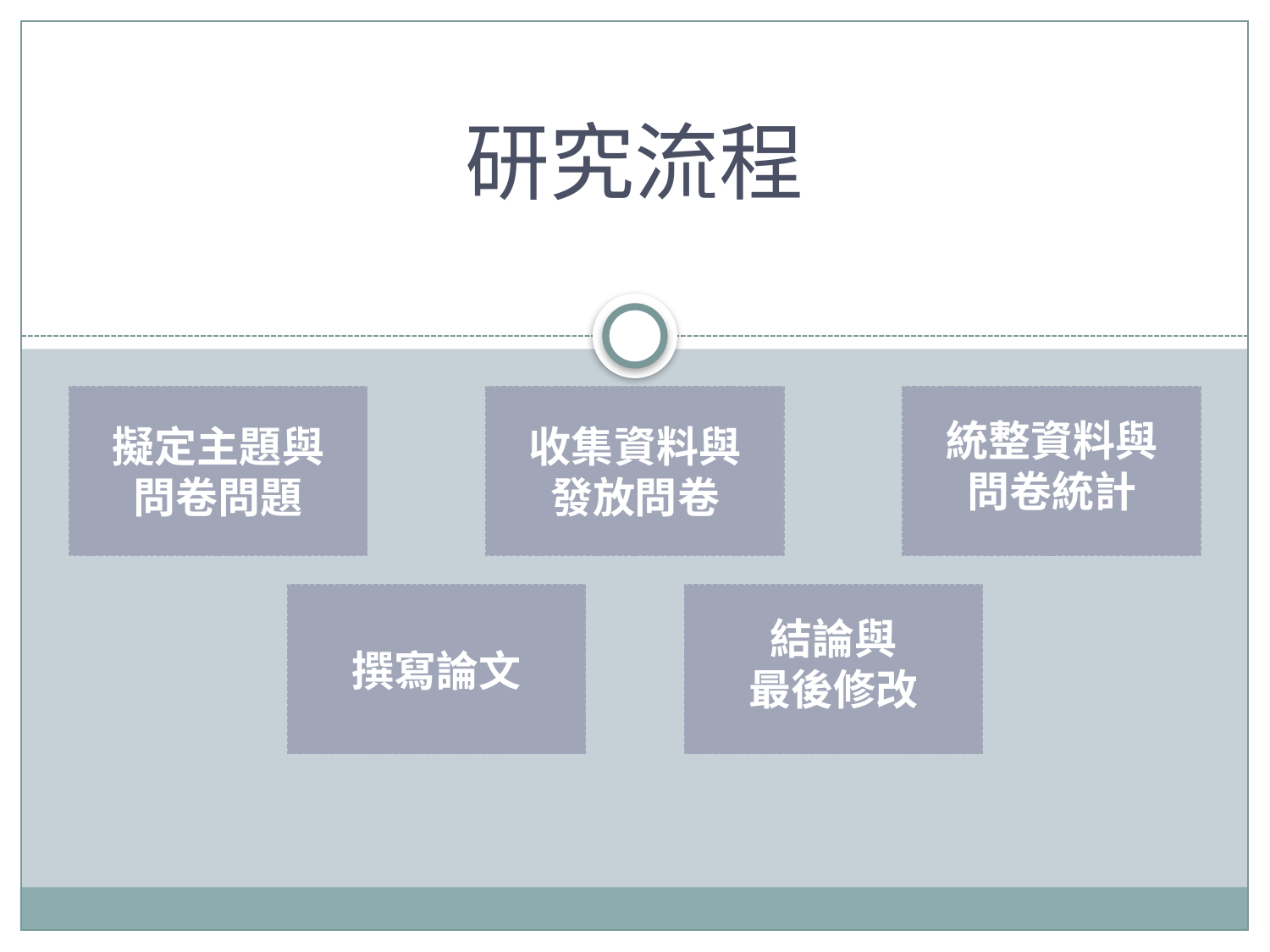

# 研究流程
擬定主題與
問卷問題
收集資料與
發放問卷

統整資料與
問卷統計

撰寫論文

結論與
最後修改